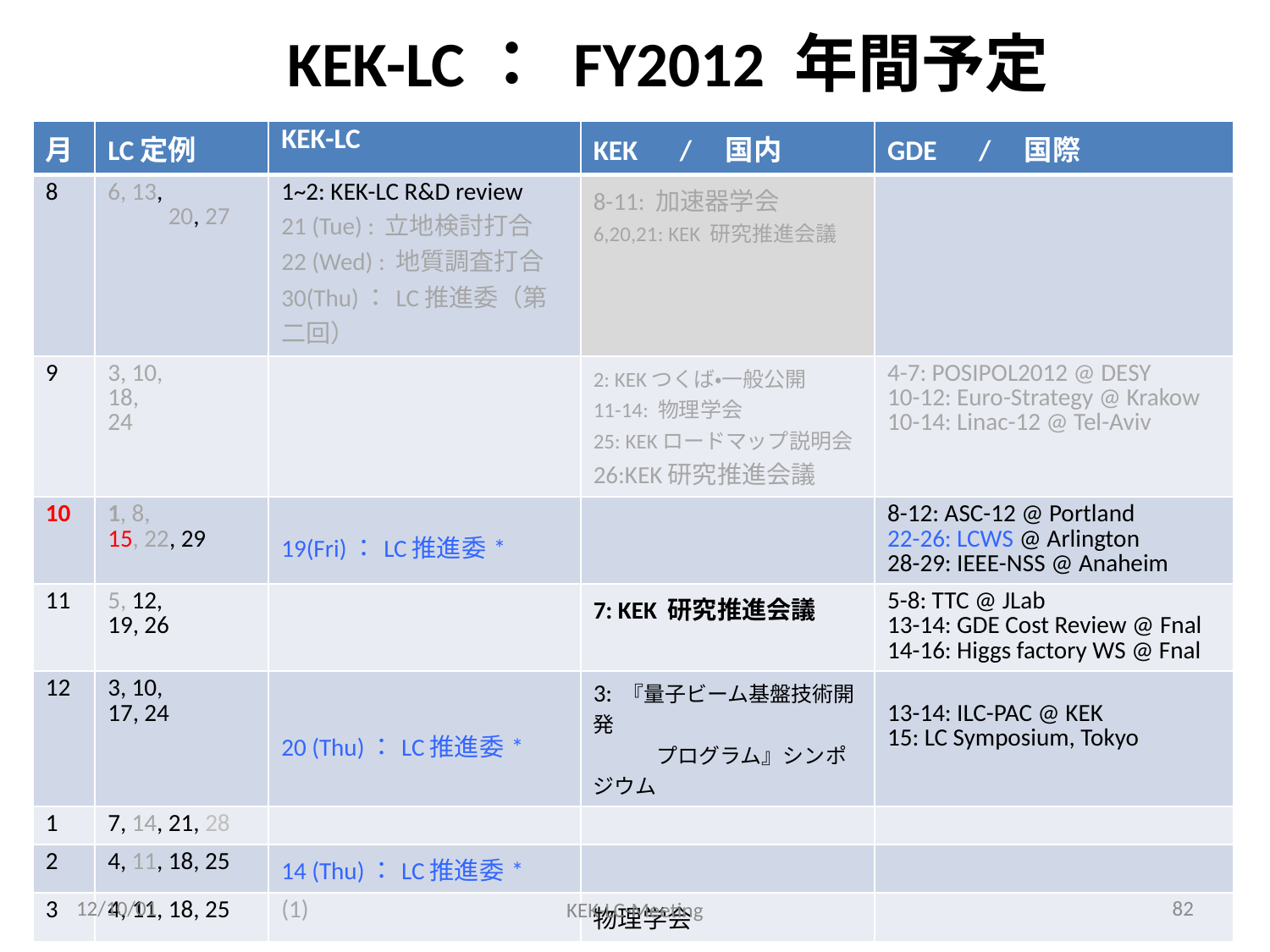

# KEK-LC： FY2012 年間予定
| 月 | LC定例 | KEK-LC | KEK　/　国内 | GDE　/　国際 |
| --- | --- | --- | --- | --- |
| 8 | 6, 13, 20, 27 | 1~2: KEK-LC R&D review 21 (Tue) : 立地検討打合 22 (Wed) : 地質調査打合 30(Thu)：LC推進委（第二回） | 8-11: 加速器学会 6,20,21: KEK 研究推進会議 |  |
| 9 | 3, 10, 18, 24 |  | 2: KEKつくば・一般公開 11-14: 物理学会 25: KEKロードマップ説明会 26:KEK研究推進会議 | 4-7: POSIPOL2012 @ DESY 10-12: Euro-Strategy @ Krakow 10-14: Linac-12 @ Tel-Aviv |
| 10 | 1, 8, 15, 22, 29 | 19(Fri)：LC推進委\* |  | 8-12: ASC-12 @ Portland 22-26: LCWS @ Arlington 28-29: IEEE-NSS @ Anaheim |
| 11 | 5, 12, 19, 26 |  | 7: KEK 研究推進会議 | 5-8: TTC @ JLab 13-14: GDE Cost Review @ Fnal 14-16: Higgs factory WS @ Fnal |
| 12 | 3, 10, 17, 24 | 20 (Thu)：LC推進委\* | 3: 『量子ビーム基盤技術開発　 　　　プログラム』シンポジウム | 13-14: ILC-PAC @ KEK 15: LC Symposium, Tokyo |
| 1 | 7, 14, 21, 28 |  |  |  |
| 2 | 4, 11, 18, 25 | 14 (Thu)：LC推進委\* |  |  |
| 3 | 4, 11, 18, 25 | (1) | 物理学会 |  |
12/10/01
82
KEK-LC-Meeting